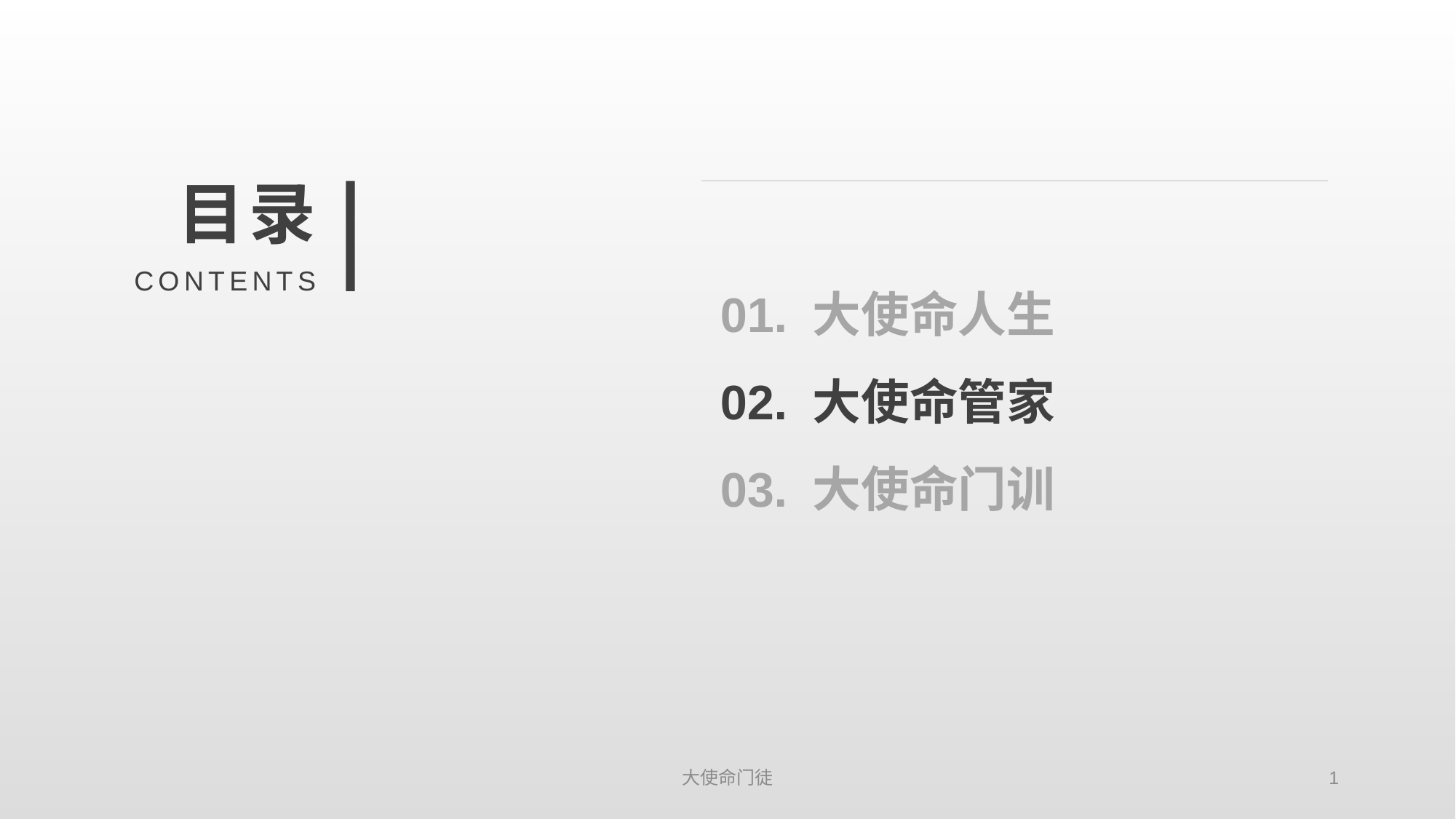

目录

01. 大使命人生
02. 大使命管家
03. 大使命门训

CONTENTS
大使命门徒
1